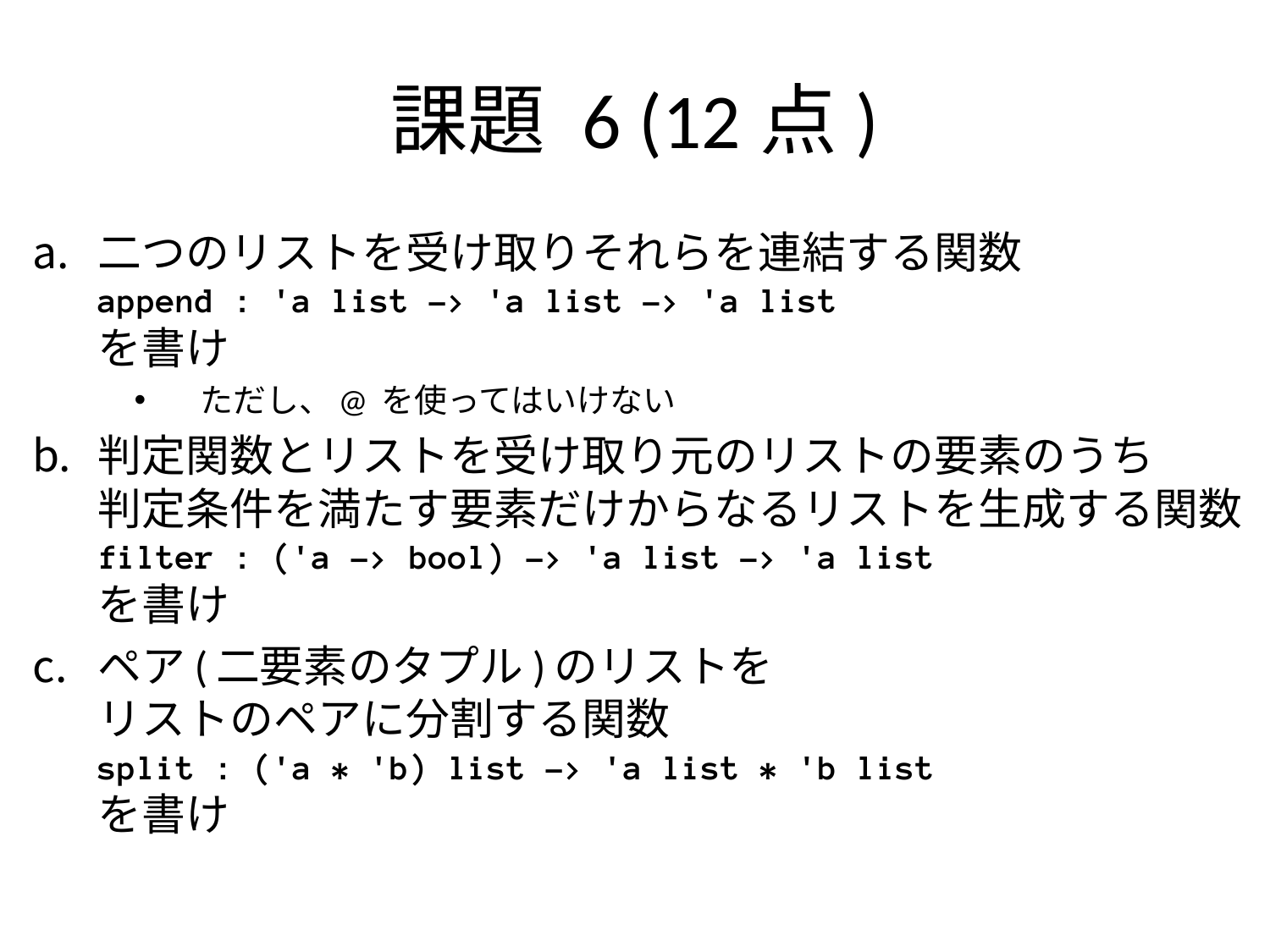

# 課題 6 (12点)
二つのリストを受け取りそれらを連結する関数
append : 'a list -> 'a list -> 'a list
を書け
ただし、@ を使ってはいけない
判定関数とリストを受け取り元のリストの要素のうち
判定条件を満たす要素だけからなるリストを生成する関数
filter : ('a -> bool) -> 'a list -> 'a list
を書け
ペア(二要素のタプル)のリストを
リストのペアに分割する関数
split : ('a * 'b) list -> 'a list * 'b list
を書け